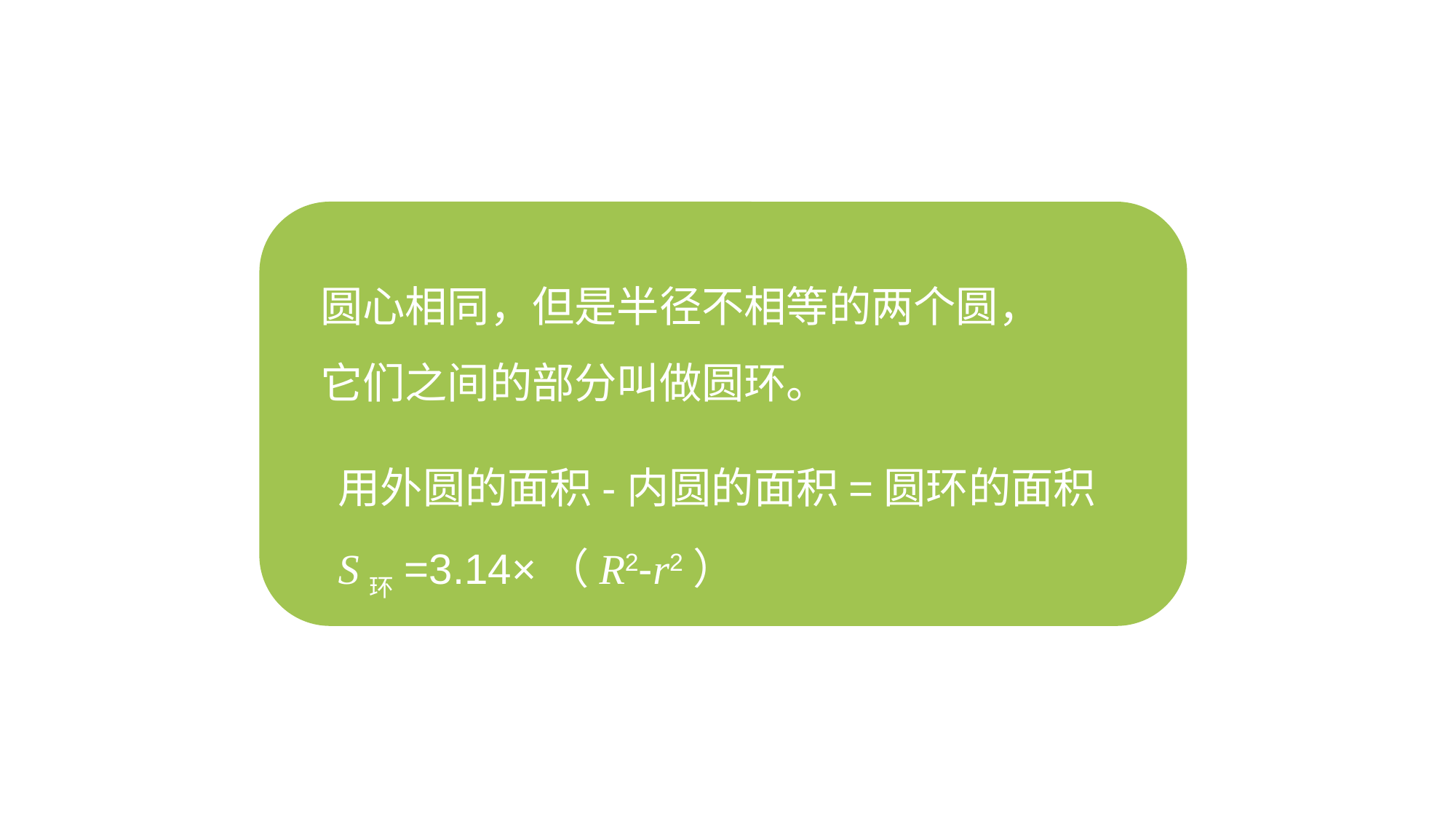

圆心相同，但是半径不相等的两个圆，它们之间的部分叫做圆环。
用外圆的面积-内圆的面积=圆环的面积
S环=3.14×（R2-r2）